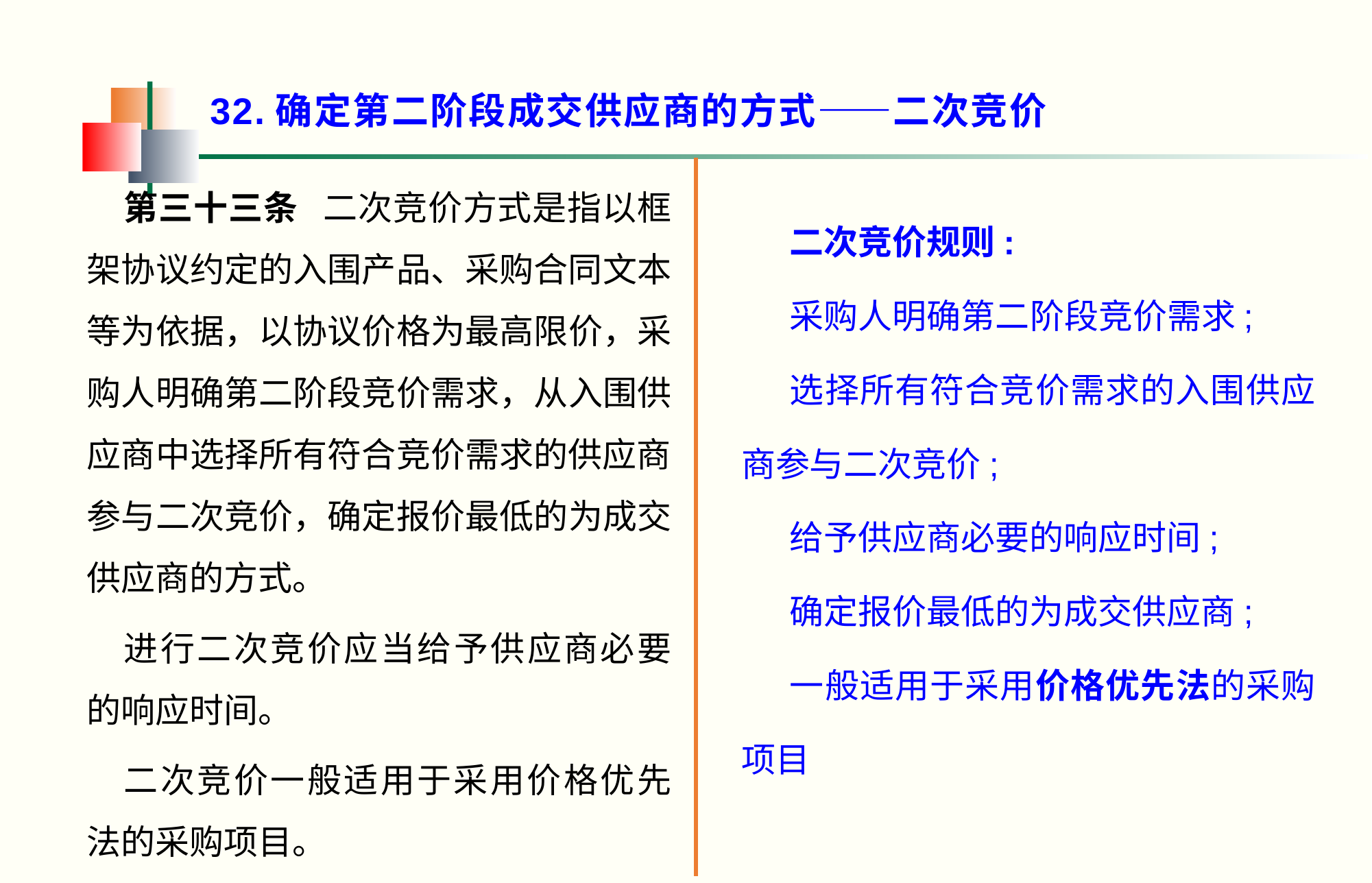

32.确定第二阶段成交供应商的方式——二次竞价
第三十三条   二次竞价方式是指以框架协议约定的入围产品、采购合同文本等为依据，以协议价格为最高限价，采购人明确第二阶段竞价需求，从入围供应商中选择所有符合竞价需求的供应商参与二次竞价，确定报价最低的为成交供应商的方式。
进行二次竞价应当给予供应商必要的响应时间。
二次竞价一般适用于采用价格优先法的采购项目。

二次竞价规则:
采购人明确第二阶段竞价需求;
选择所有符合竞价需求的入围供应商参与二次竞价;
给予供应商必要的响应时间;
确定报价最低的为成交供应商;
一般适用于采用价格优先法的采购项目